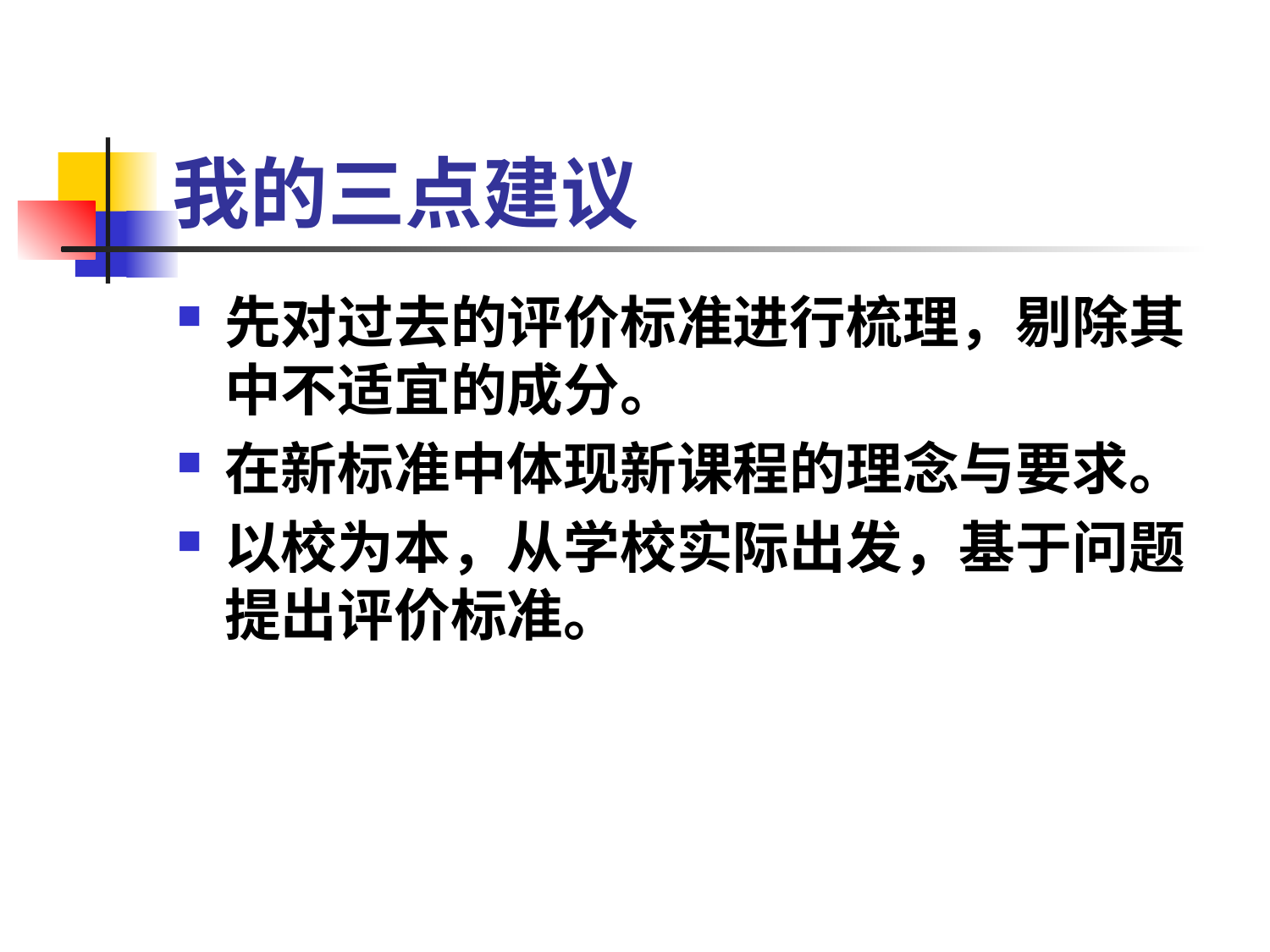

# 我的三点建议
先对过去的评价标准进行梳理，剔除其中不适宜的成分。
在新标准中体现新课程的理念与要求。
以校为本，从学校实际出发，基于问题提出评价标准。